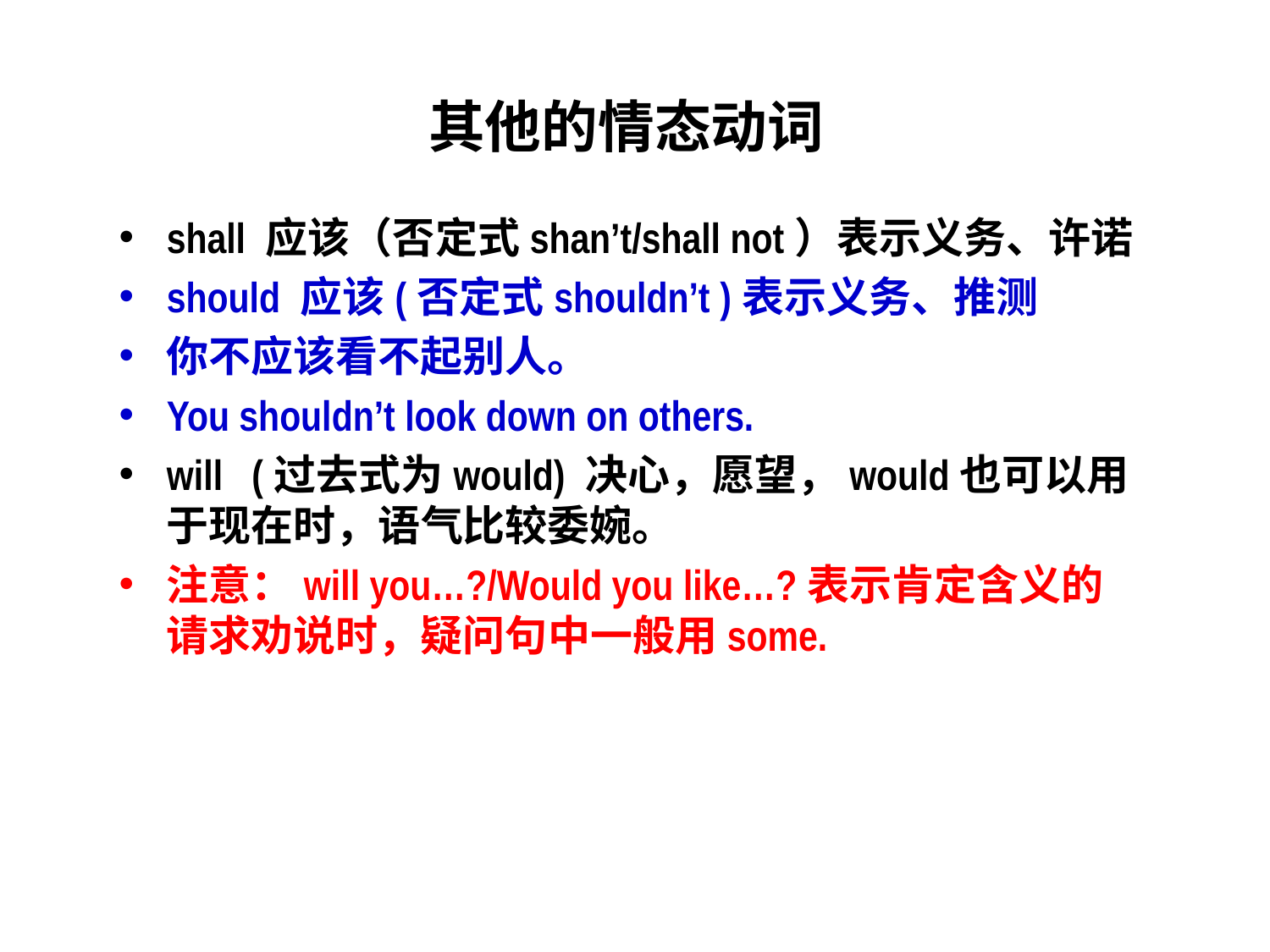

# 其他的情态动词
shall 应该（否定式shan’t/shall not）表示义务、许诺
should 应该(否定式shouldn’t )表示义务、推测
你不应该看不起别人。
You shouldn’t look down on others.
will   (过去式为would) 决心，愿望，would也可以用于现在时，语气比较委婉。
注意：will you…?/Would you like…?表示肯定含义的请求劝说时，疑问句中一般用some.